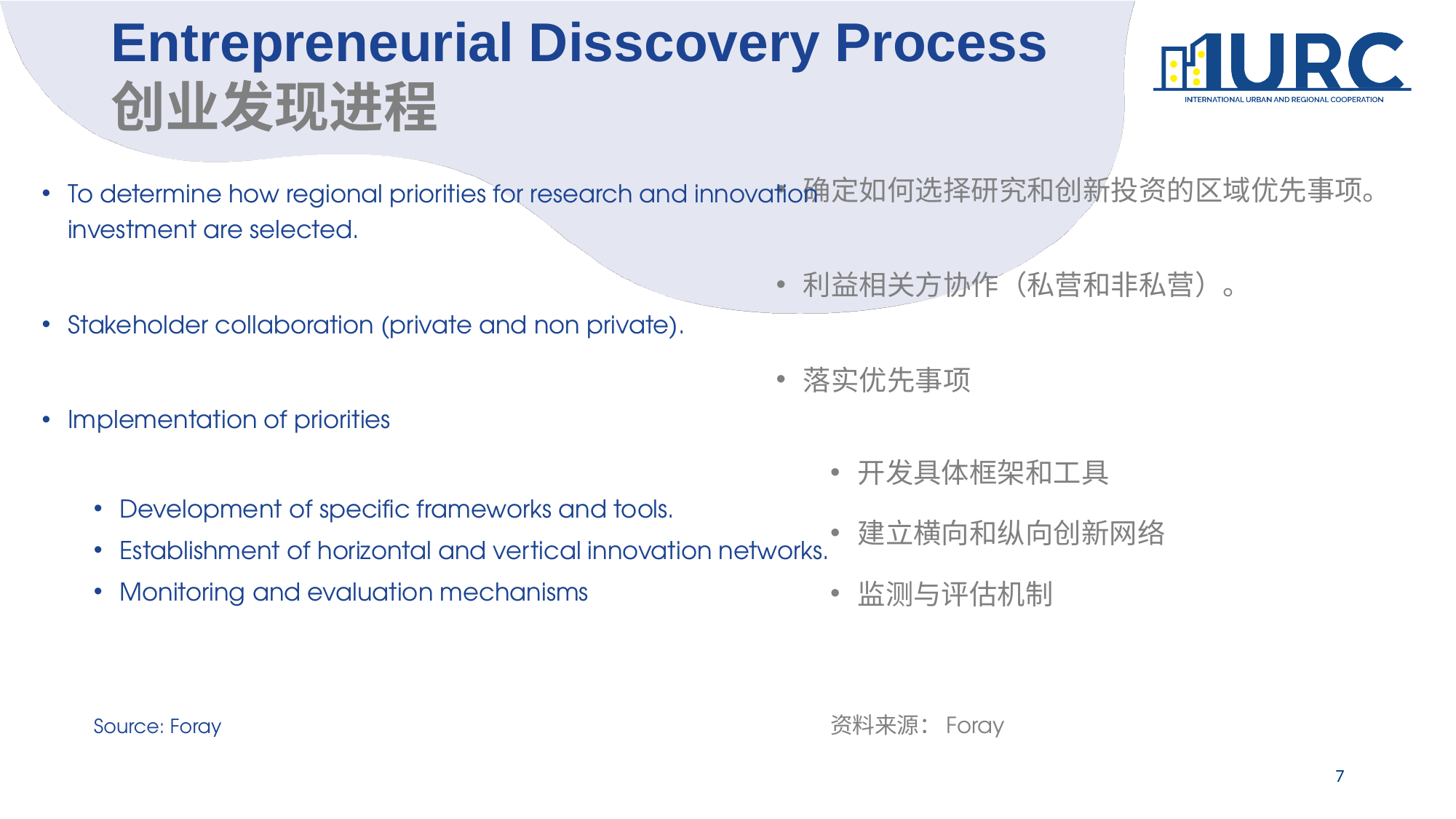

# Entrepreneurial Disscovery Process 创业发现进程
To determine how regional priorities for research and innovation investment are selected.

Stakeholder collaboration (private and non private).

Implementation of priorities

Development of specific frameworks and tools.
Establishment of horizontal and vertical innovation networks.
Monitoring and evaluation mechanisms

Source: Foray

确定如何选择研究和创新投资的区域优先事项。

利益相关方协作（私营和非私营）。

落实优先事项

开发具体框架和工具
建立横向和纵向创新网络
监测与评估机制

资料来源：Foray

7